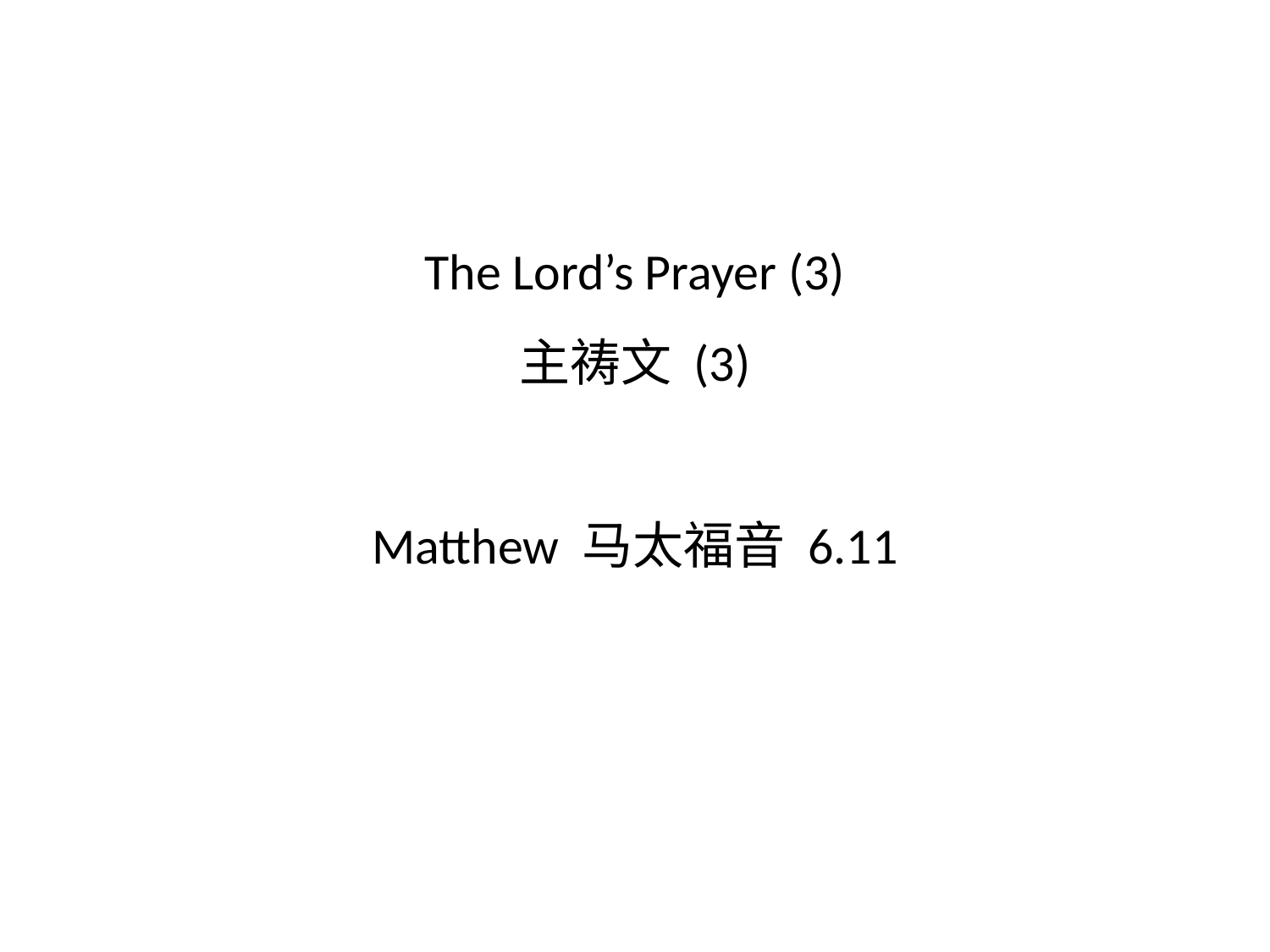

# The Lord’s Prayer (3) 主祷文 (3) Matthew 马太福音 6.11